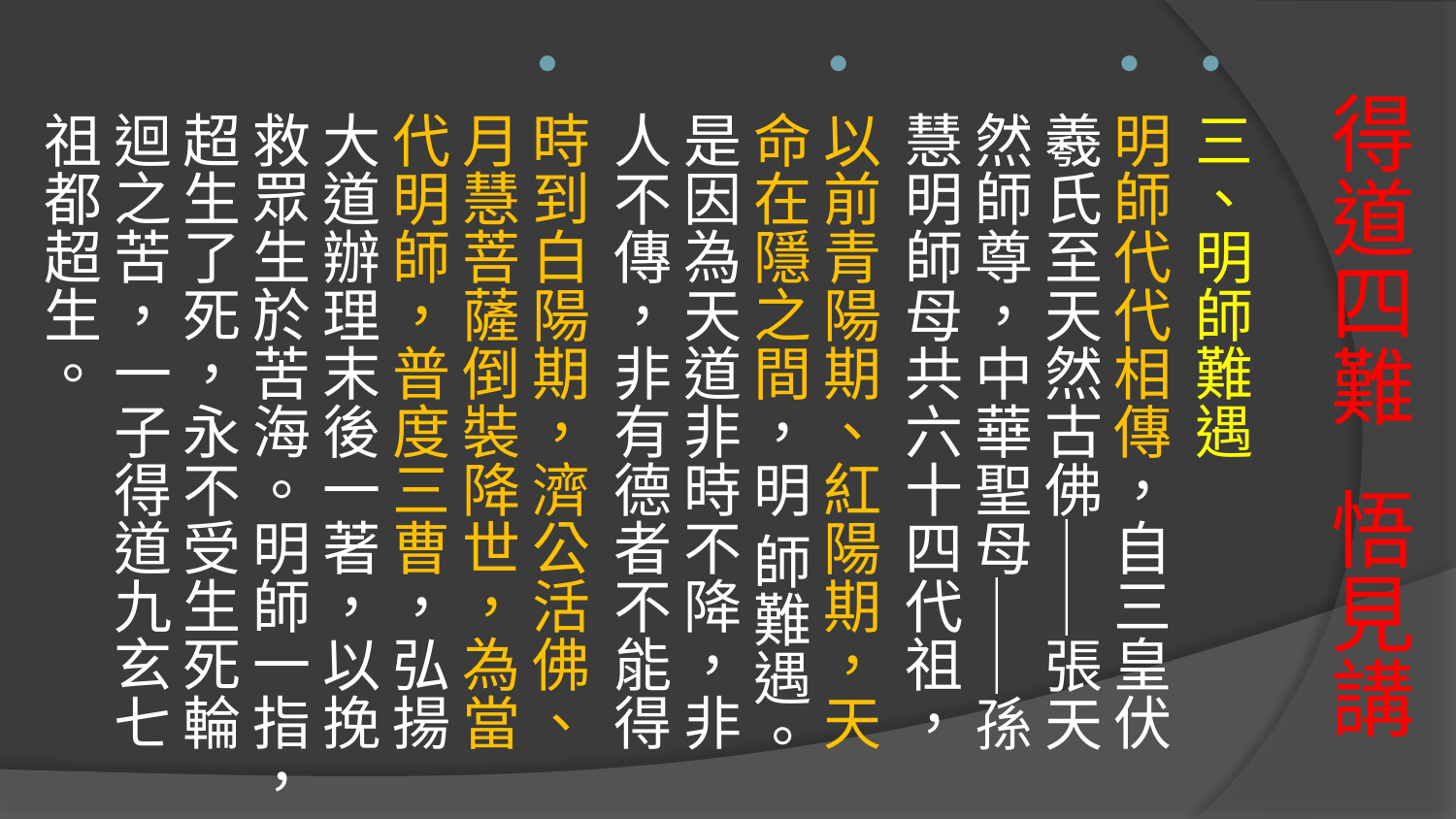

三、明師難遇
明師代代相傳，自三皇伏羲氏至天然古佛──張天然師尊，中華聖母──孫慧明師母共六十四代祖，
以前青陽期、紅陽期，天命在隱之間，明 師難遇。是因為天道非時不降，非人不傳，非有德者不能得
時到白陽期，濟公活佛、月慧菩薩倒裝降世，為當代明師，普度三曹，弘揚大道辦理末後一著，以挽救眾生於苦海。明師一指，超生了死，永不受生死輪迴之苦，一子得道九玄七祖都超生。
# 得道四難   悟見講